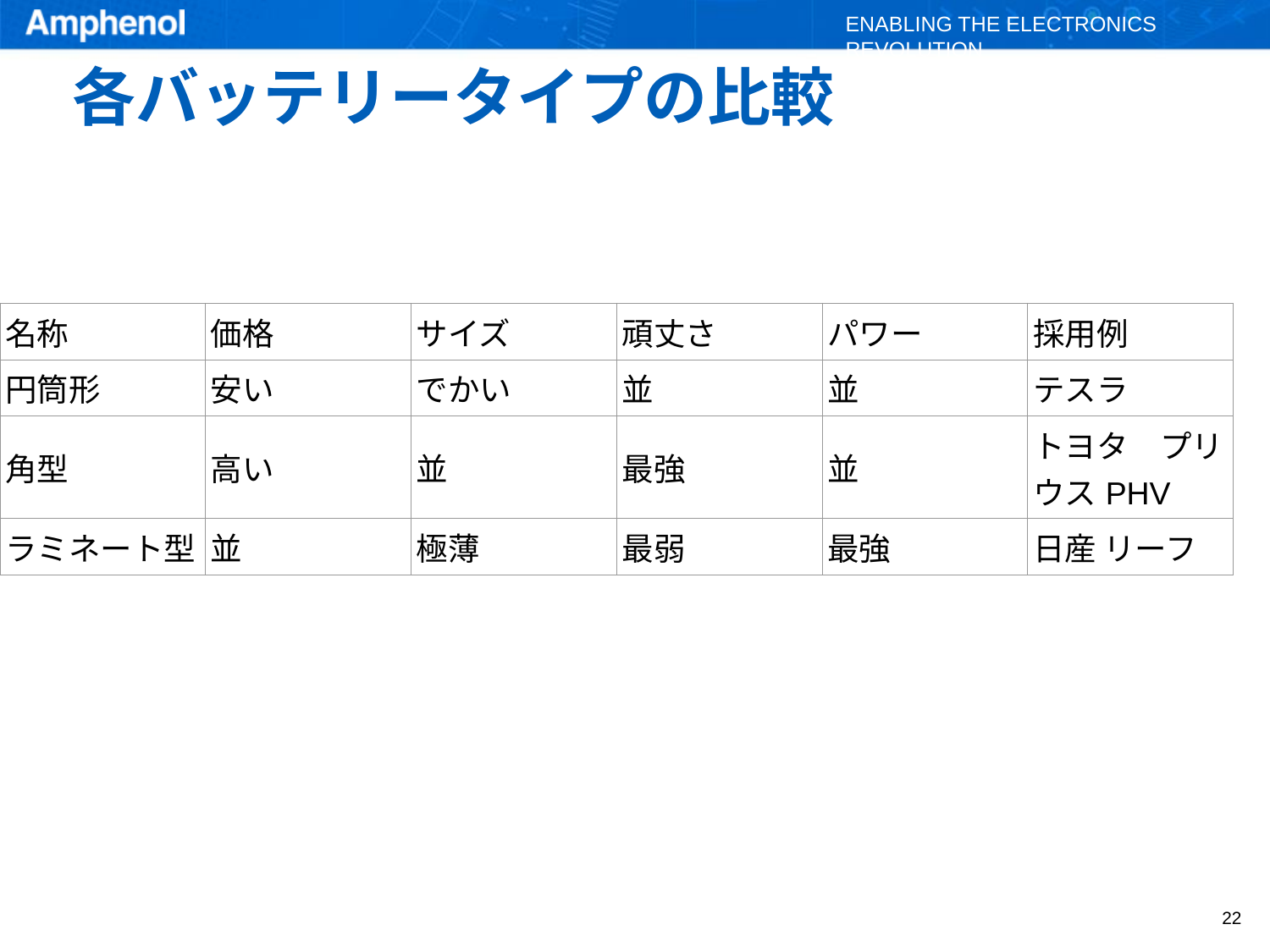

# 各バッテリータイプの比較
| 名称 | 価格 | サイズ | 頑丈さ | パワー | 採用例 |
| --- | --- | --- | --- | --- | --- |
| 円筒形 | 安い | でかい | 並 | 並 | テスラ |
| 角型 | 高い | 並 | 最強 | 並 | トヨタ　プリウスPHV |
| ラミネート型 | 並 | 極薄 | 最弱 | 最強 | 日産 リーフ |